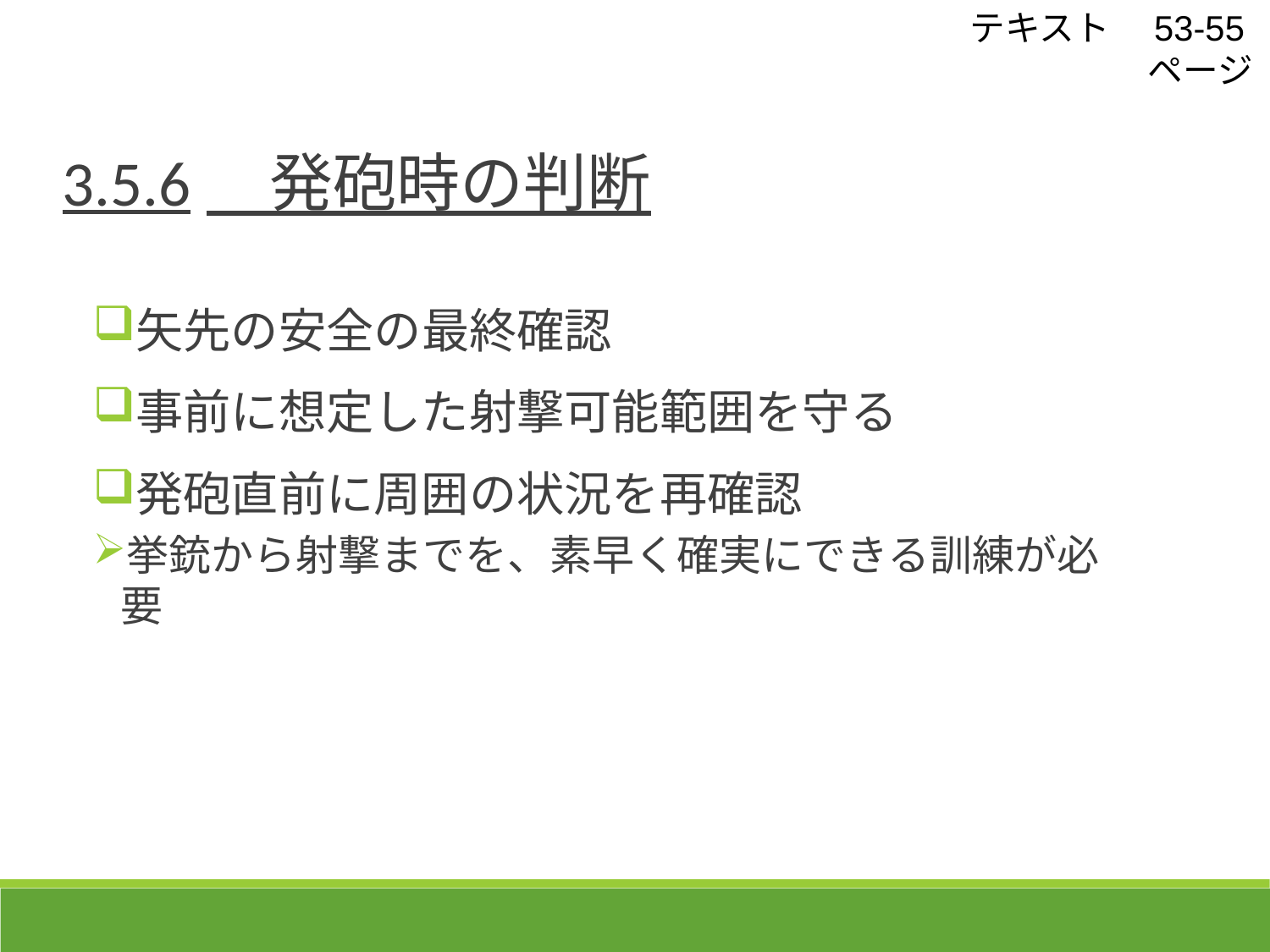

テキスト　53-55ページ
3.5.6　発砲時の判断

矢先の安全の最終確認
事前に想定した射撃可能範囲を守る
発砲直前に周囲の状況を再確認
挙銃から射撃までを、素早く確実にできる訓練が必要